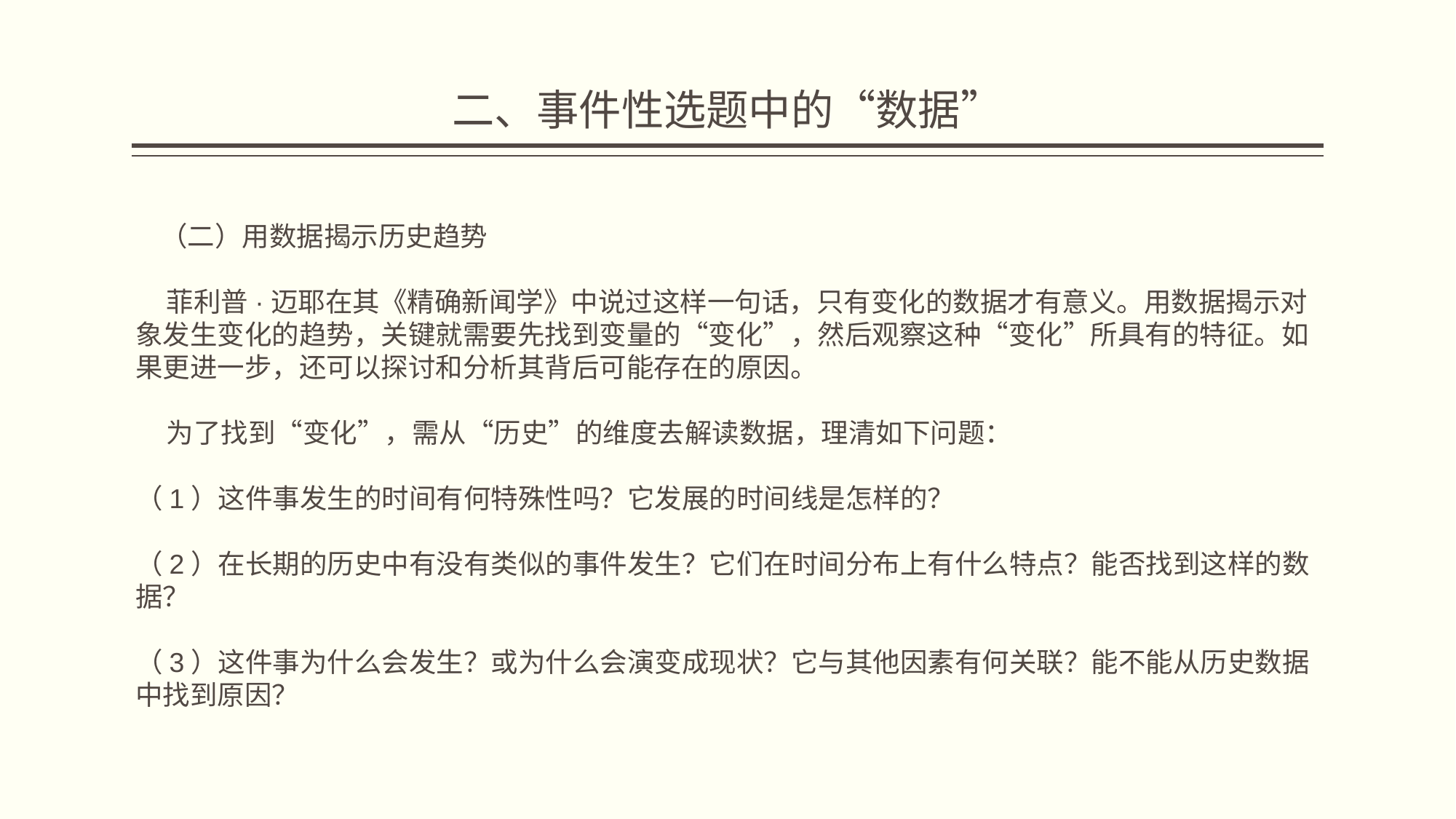

# 二、事件性选题中的“数据”
   （二）用数据揭示历史趋势

    菲利普·迈耶在其《精确新闻学》中说过这样一句话，只有变化的数据才有意义。用数据揭示对象发生变化的趋势，关键就需要先找到变量的“变化”，然后观察这种“变化”所具有的特征。如果更进一步，还可以探讨和分析其背后可能存在的原因。

    为了找到“变化”，需从“历史”的维度去解读数据，理清如下问题：

（1）这件事发生的时间有何特殊性吗？它发展的时间线是怎样的？

（2）在长期的历史中有没有类似的事件发生？它们在时间分布上有什么特点？能否找到这样的数据？

（3）这件事为什么会发生？或为什么会演变成现状？它与其他因素有何关联？能不能从历史数据中找到原因？